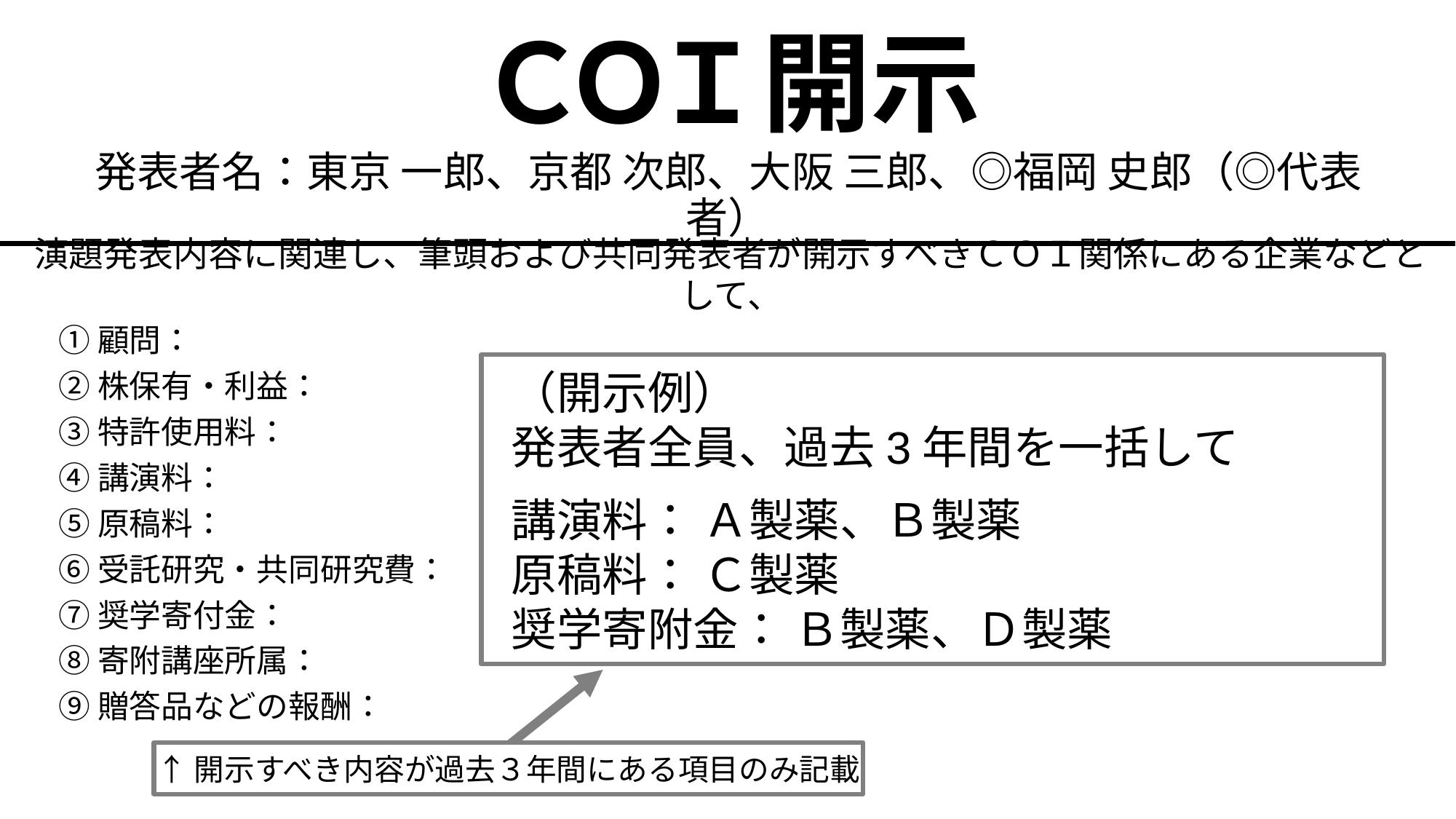

# ＣＯＩ開示
発表者名：東京 一郎、京都 次郎、大阪 三郎、◎福岡 史郎（◎代表者）
演題発表内容に関連し、筆頭および共同発表者が開示すべきＣＯＩ関係にある企業などとして、
①顧問：
②株保有・利益：
③特許使用料：
④講演料：
⑤原稿料：
⑥受託研究・共同研究費：
⑦奨学寄付金：
⑧寄附講座所属：
⑨贈答品などの報酬：
（開示例）
発表者全員、過去3年間を一括して
講演料： Ａ製薬、Ｂ製薬
原稿料： Ｃ製薬
奨学寄附金： Ｂ製薬、Ｄ製薬
↑開示すべき内容が過去３年間にある項目のみ記載